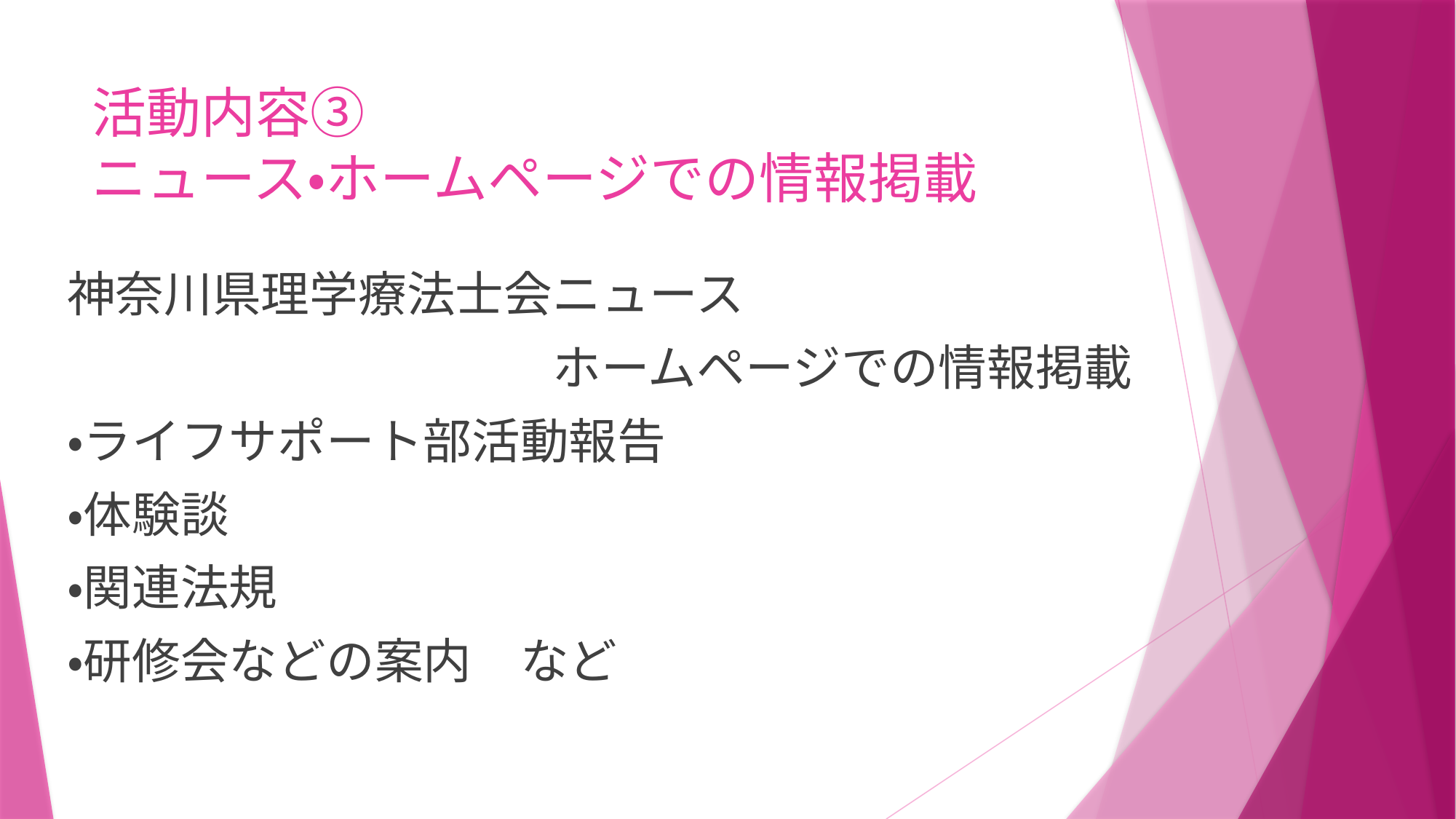

# 活動内容③ ニュース・ホームページでの情報掲載
神奈川県理学療法士会ニュース
　　　　　　　　　　ホームページでの情報掲載
・ライフサポート部活動報告
・体験談
・関連法規
・研修会などの案内　など